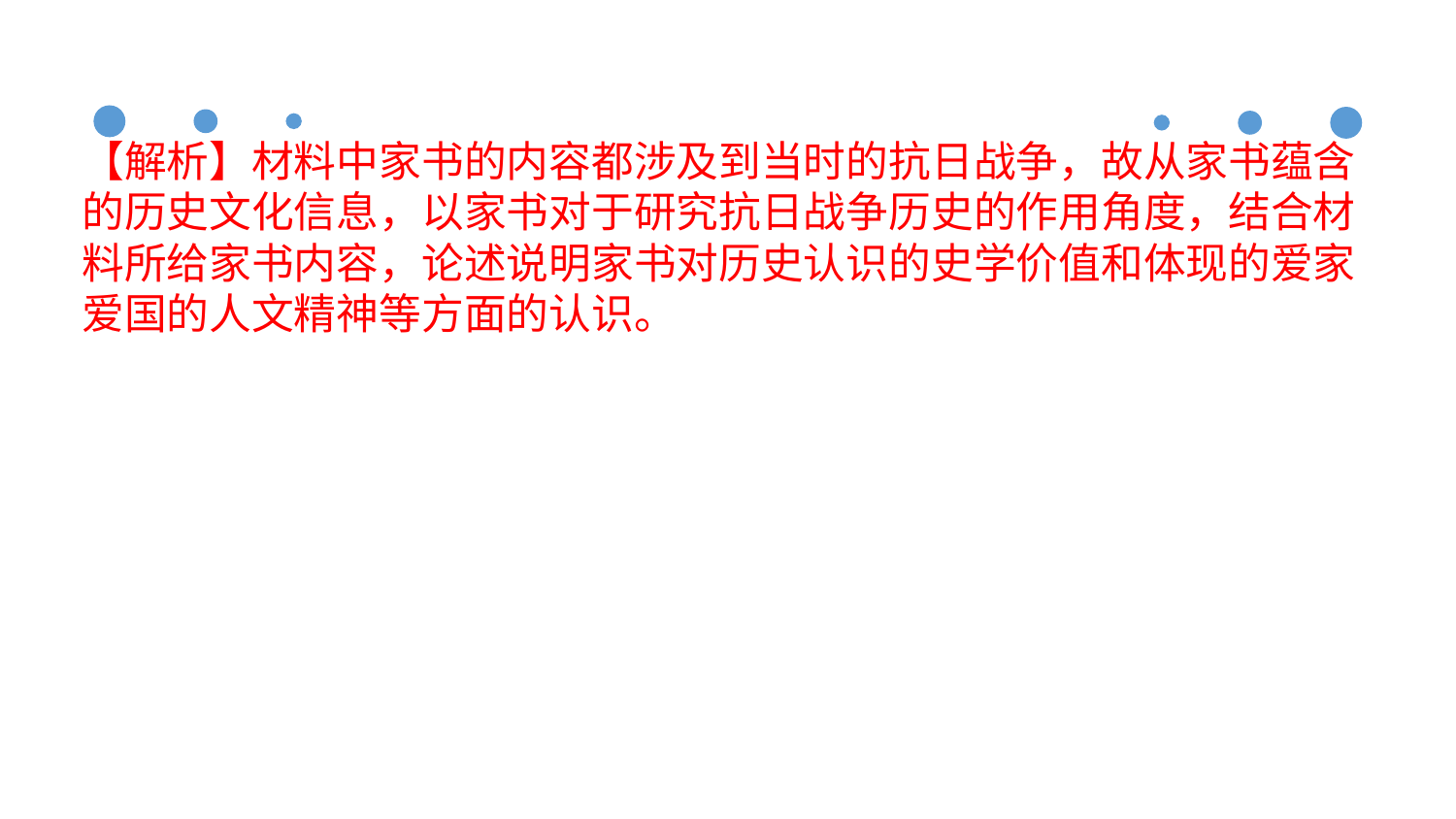

【解析】材料中家书的内容都涉及到当时的抗日战争，故从家书蕴含的历史文化信息，以家书对于研究抗日战争历史的作用角度，结合材料所给家书内容，论述说明家书对历史认识的史学价值和体现的爱家爱国的人文精神等方面的认识。